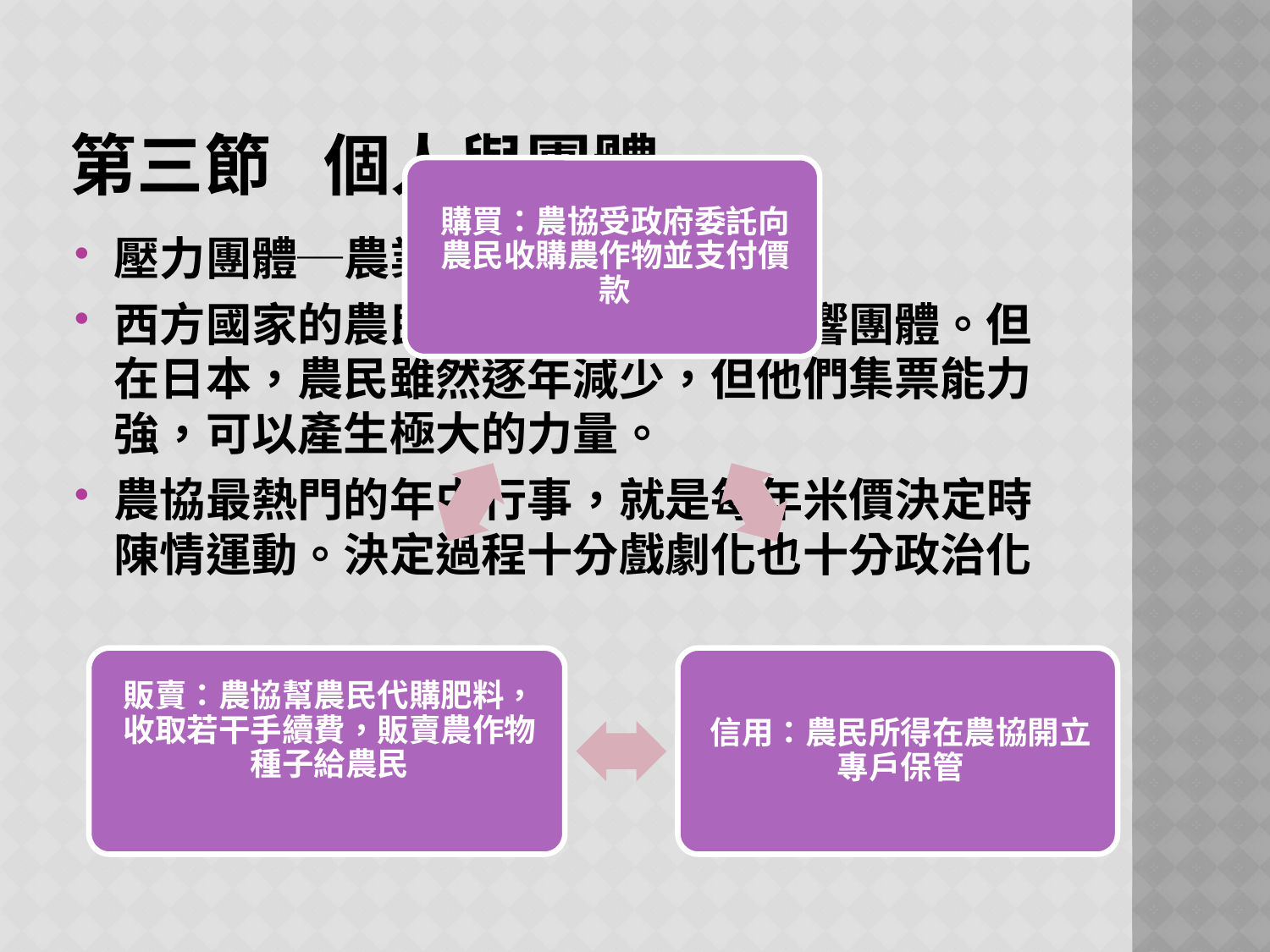

# 第三節	個人與團體
購買：農協受政府委託向農民收購農作物並支付價款

信用：農民所得在農協開立專戶保管

販賣：農協幫農民代購肥料，收取若干手續費，販賣農作物種子給農民

壓力團體─農業協同組合
西方國家的農民並非重要的政治影響團體。但在日本，農民雖然逐年減少，但他們集票能力強，可以產生極大的力量。
農協最熱門的年中行事，就是每年米價決定時陳情運動。決定過程十分戲劇化也十分政治化